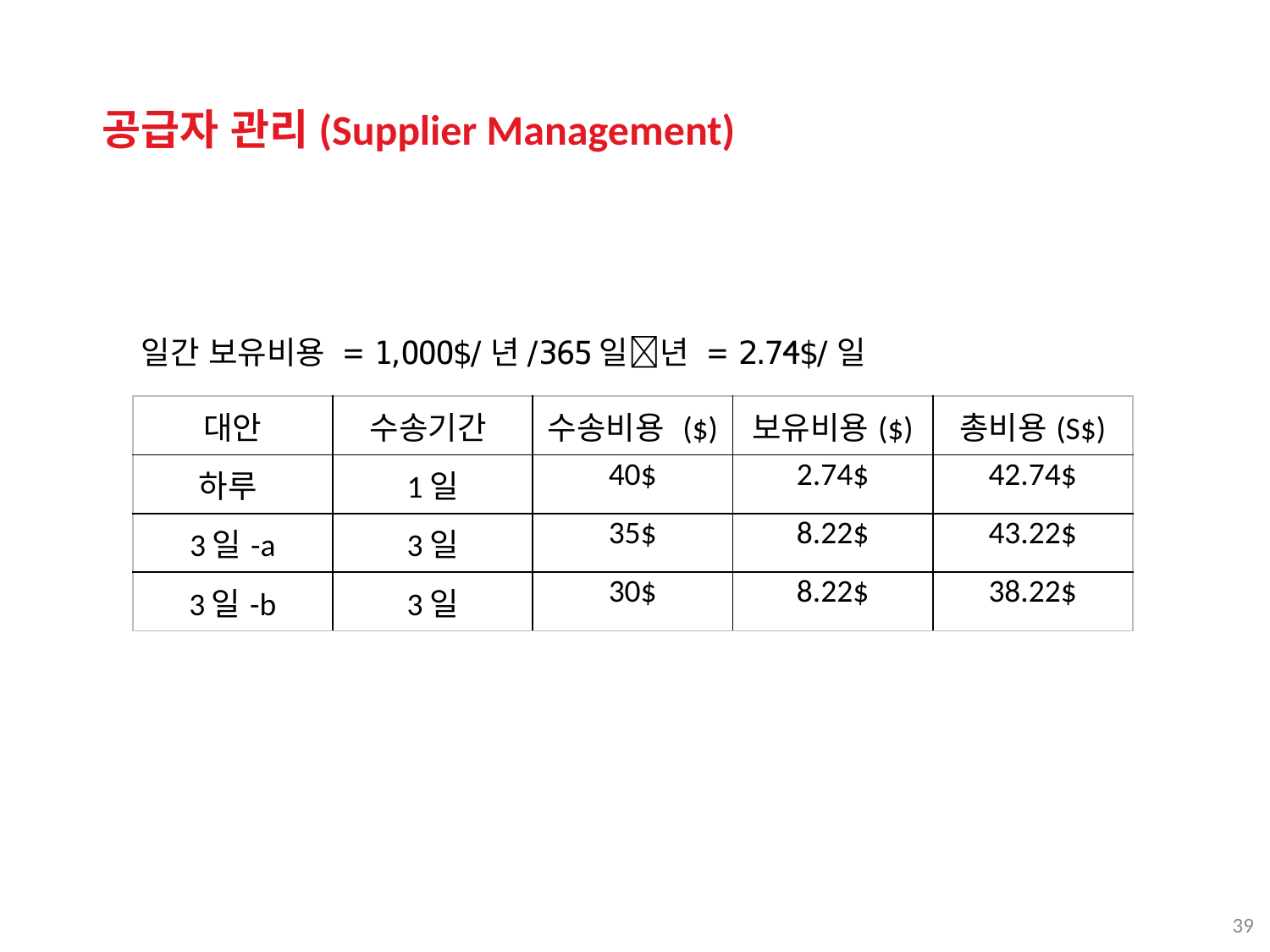

공급자 관리(Supplier Management)
일간 보유비용 = 1,000$/년/365일⋅년 = 2.74$/일
| 대안 | 수송기간 | 수송비용 ($) | 보유비용($) | 총비용(S$) |
| --- | --- | --- | --- | --- |
| 하루 | 1일 | 40$ | 2.74$ | 42.74$ |
| 3일-a | 3일 | 35$ | 8.22$ | 43.22$ |
| 3일-b | 3일 | 30$ | 8.22$ | 38.22$ |
39